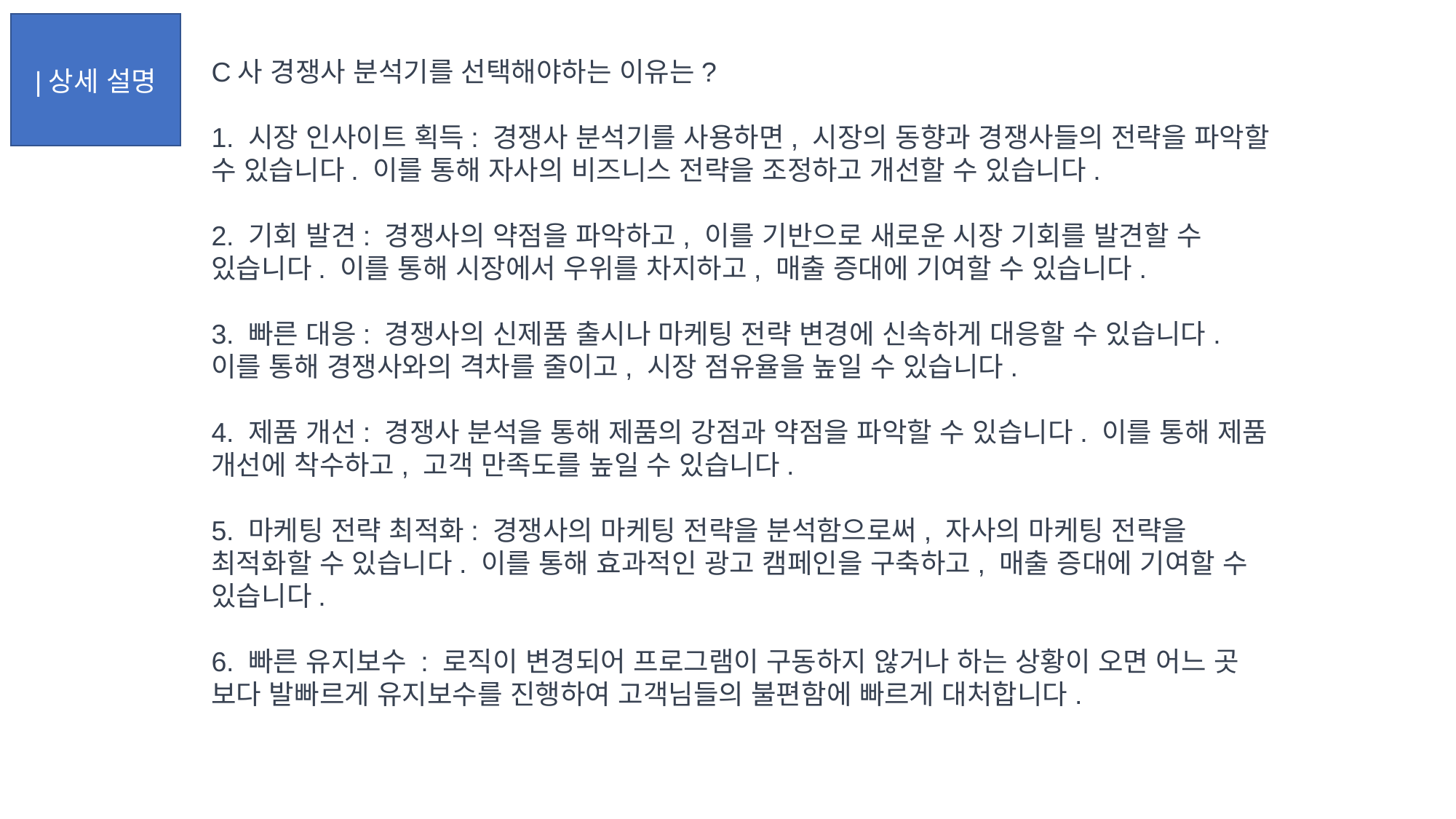

|상세 설명
C사 경쟁사 분석기를 선택해야하는 이유는?

1. 시장 인사이트 획득: 경쟁사 분석기를 사용하면, 시장의 동향과 경쟁사들의 전략을 파악할 수 있습니다. 이를 통해 자사의 비즈니스 전략을 조정하고 개선할 수 있습니다.

2. 기회 발견: 경쟁사의 약점을 파악하고, 이를 기반으로 새로운 시장 기회를 발견할 수 있습니다. 이를 통해 시장에서 우위를 차지하고, 매출 증대에 기여할 수 있습니다.

3. 빠른 대응: 경쟁사의 신제품 출시나 마케팅 전략 변경에 신속하게 대응할 수 있습니다. 이를 통해 경쟁사와의 격차를 줄이고, 시장 점유율을 높일 수 있습니다.

4. 제품 개선: 경쟁사 분석을 통해 제품의 강점과 약점을 파악할 수 있습니다. 이를 통해 제품 개선에 착수하고, 고객 만족도를 높일 수 있습니다.

5. 마케팅 전략 최적화: 경쟁사의 마케팅 전략을 분석함으로써, 자사의 마케팅 전략을 최적화할 수 있습니다. 이를 통해 효과적인 광고 캠페인을 구축하고, 매출 증대에 기여할 수 있습니다.

6. 빠른 유지보수 : 로직이 변경되어 프로그램이 구동하지 않거나 하는 상황이 오면 어느 곳 보다 발빠르게 유지보수를 진행하여 고객님들의 불편함에 빠르게 대처합니다.